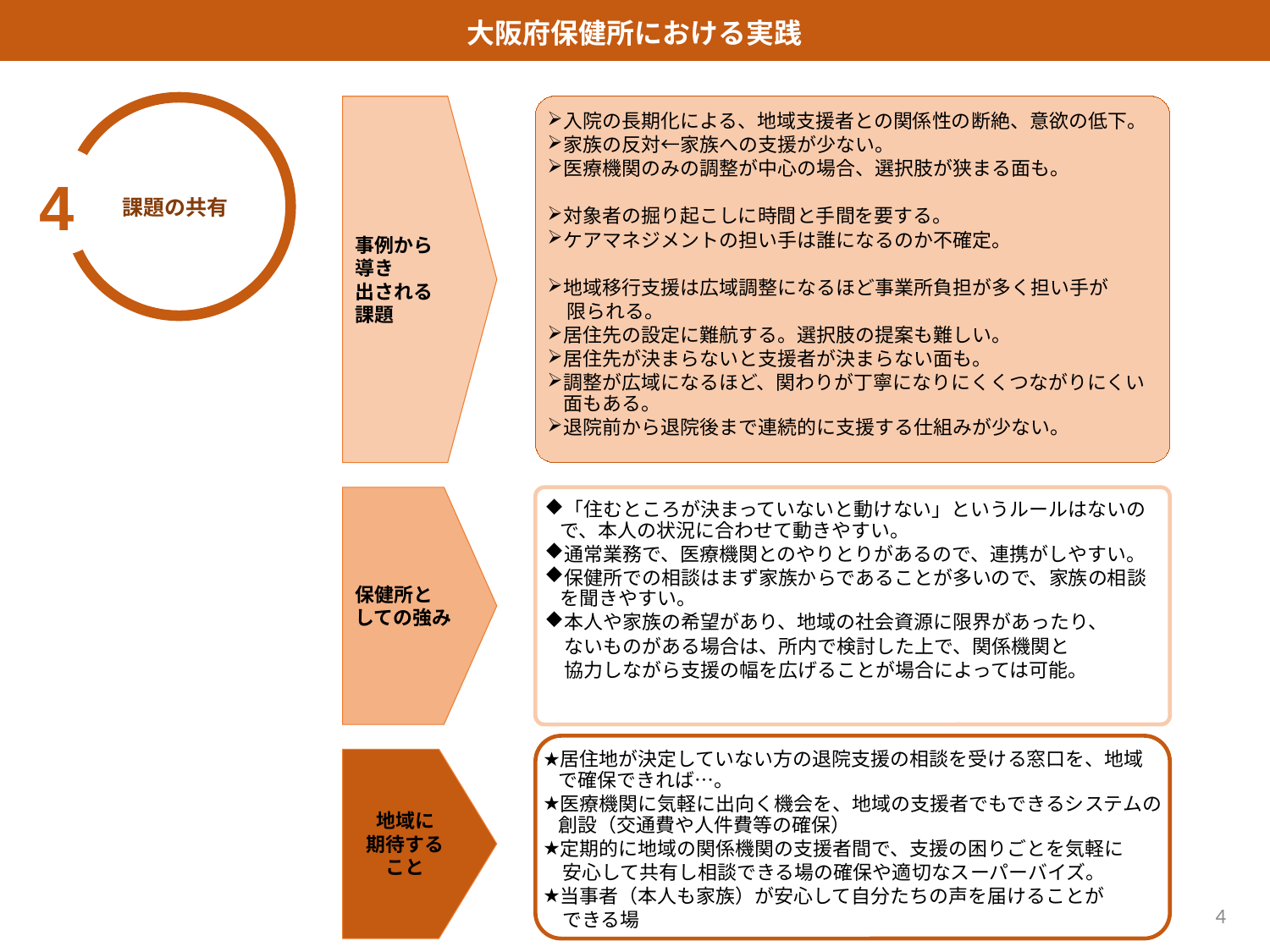

大阪府保健所における実践
事例から
導き
出される
課題
入院の長期化による、地域支援者との関係性の断絶、意欲の低下。
家族の反対←家族への支援が少ない。
医療機関のみの調整が中心の場合、選択肢が狭まる面も。

対象者の掘り起こしに時間と手間を要する。
ケアマネジメントの担い手は誰になるのか不確定。

地域移行支援は広域調整になるほど事業所負担が多く担い手が
　限られる。
居住先の設定に難航する。選択肢の提案も難しい。
居住先が決まらないと支援者が決まらない面も。
調整が広域になるほど、関わりが丁寧になりにくくつながりにくい面もある。
退院前から退院後まで連続的に支援する仕組みが少ない。

4
課題の共有
保健所と
しての強み
「住むところが決まっていないと動けない」というルールはないので、本人の状況に合わせて動きやすい。
通常業務で、医療機関とのやりとりがあるので、連携がしやすい。
保健所での相談はまず家族からであることが多いので、家族の相談を聞きやすい。
本人や家族の希望があり、地域の社会資源に限界があったり、
　ないものがある場合は、所内で検討した上で、関係機関と
　協力しながら支援の幅を広げることが場合によっては可能。

居住地が決定していない方の退院支援の相談を受ける窓口を、地域で確保できれば…。
医療機関に気軽に出向く機会を、地域の支援者でもできるシステムの創設（交通費や人件費等の確保）
定期的に地域の関係機関の支援者間で、支援の困りごとを気軽に
　安心して共有し相談できる場の確保や適切なスーパーバイズ。
当事者（本人も家族）が安心して自分たちの声を届けることが
　できる場
地域に
期待する
こと
4